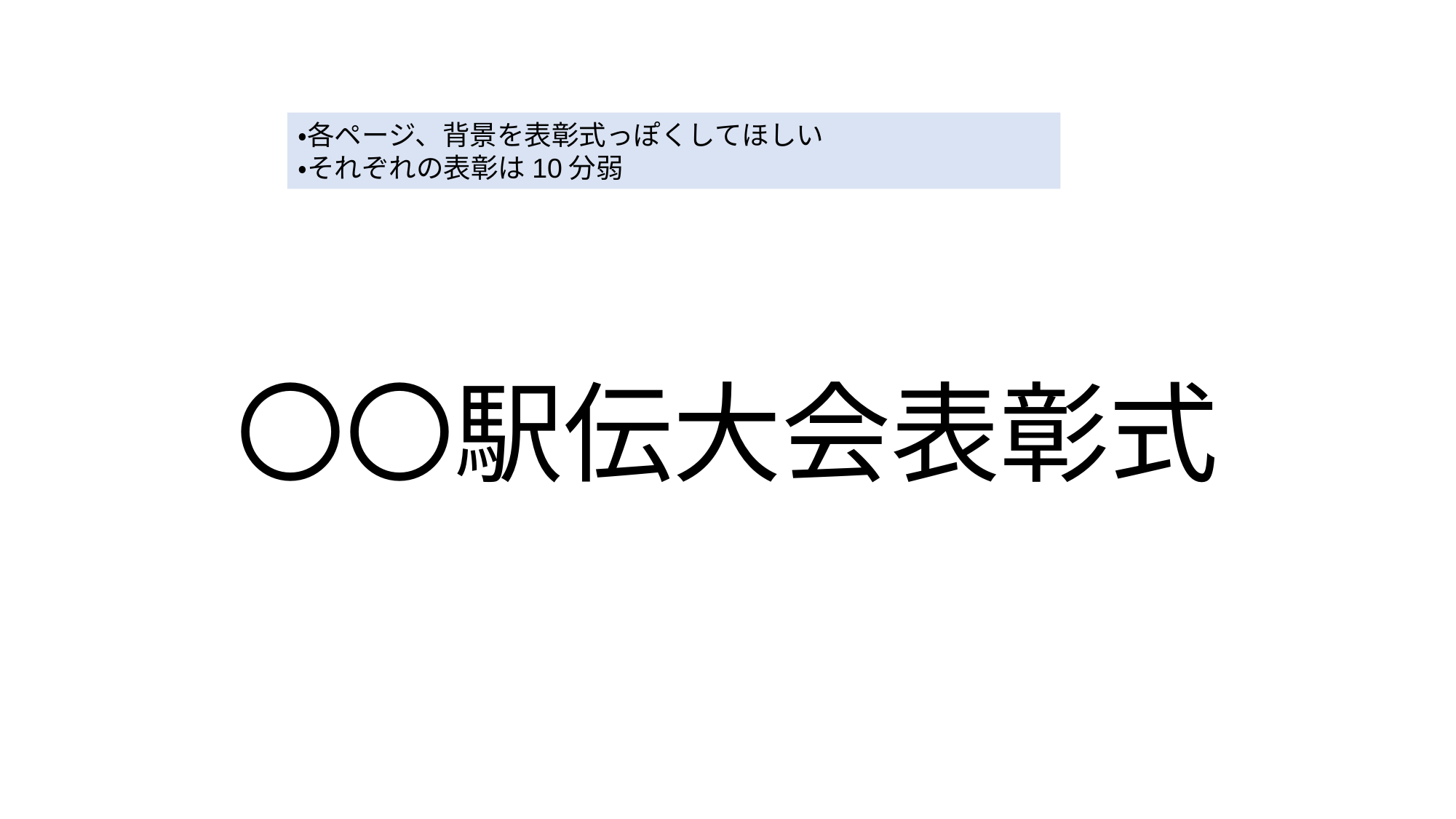

・各ページ、背景を表彰式っぽくしてほしい
・それぞれの表彰は10分弱
〇〇駅伝大会表彰式